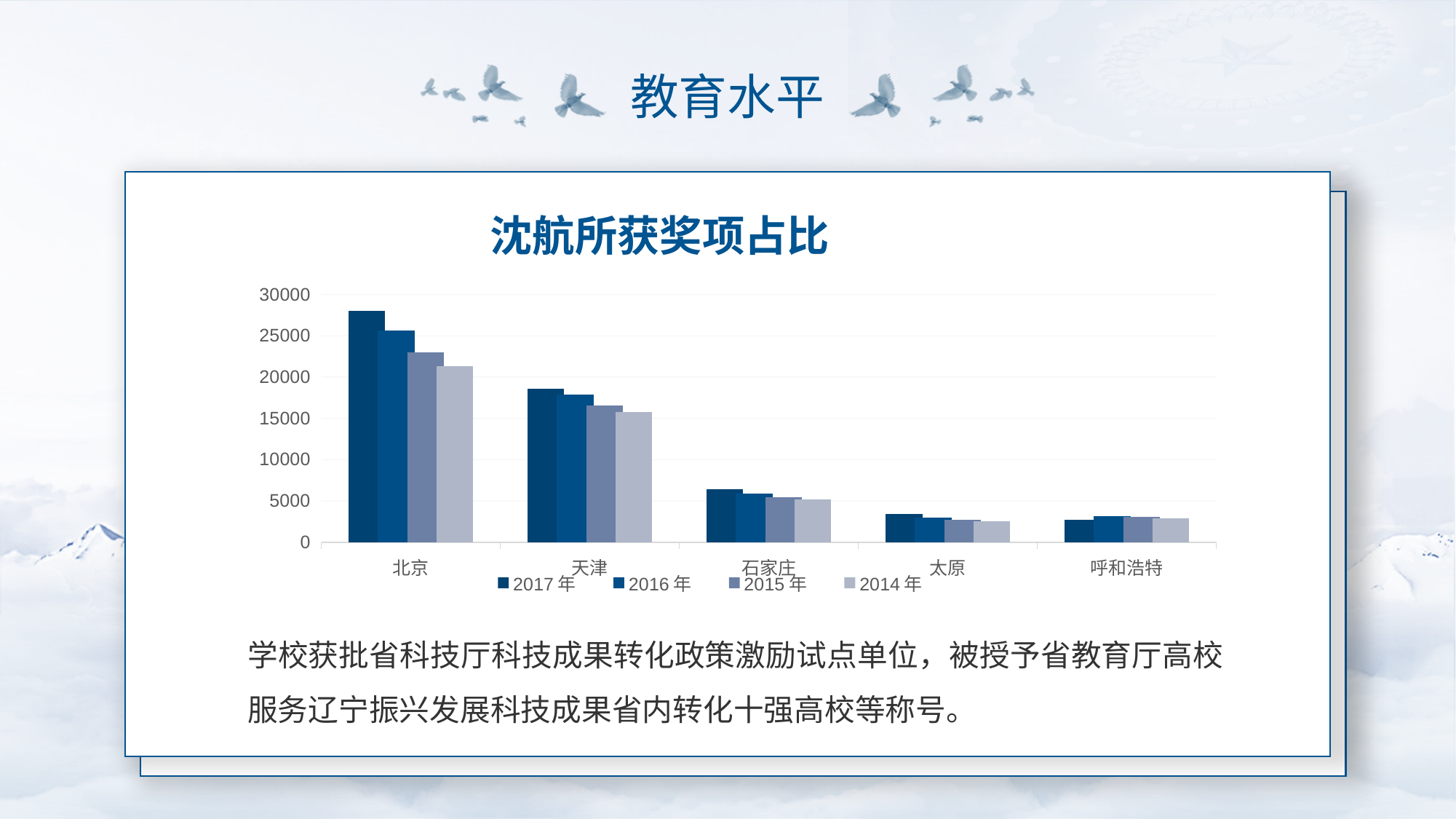

教育水平

沈航所获奖项占比

### Chart

| Category | 2017年 | 2016年 | 2015年 | 2014年 |
|---|---|---|---|---|
| 北京 | 28014.94 | 25669.13 | 23014.59 | 21330.83 |
| 天津 | 18549.19 | 17885.39 | 16538.19 | 15726.93 |
| 石家庄 | 6460.88 | 5927.73 | 5440.6 | 5170.27 |
| 太原 | 3382.18 | 2955.6 | 2735.34 | 2531.09 |
| 呼和浩特 | 2743.72 | 3173.59 | 3090.52 | 2894.05 |
学校获批省科技厅科技成果转化政策激励试点单位，被授予省教育厅高校服务辽宁振兴发展科技成果省内转化十强高校等称号。